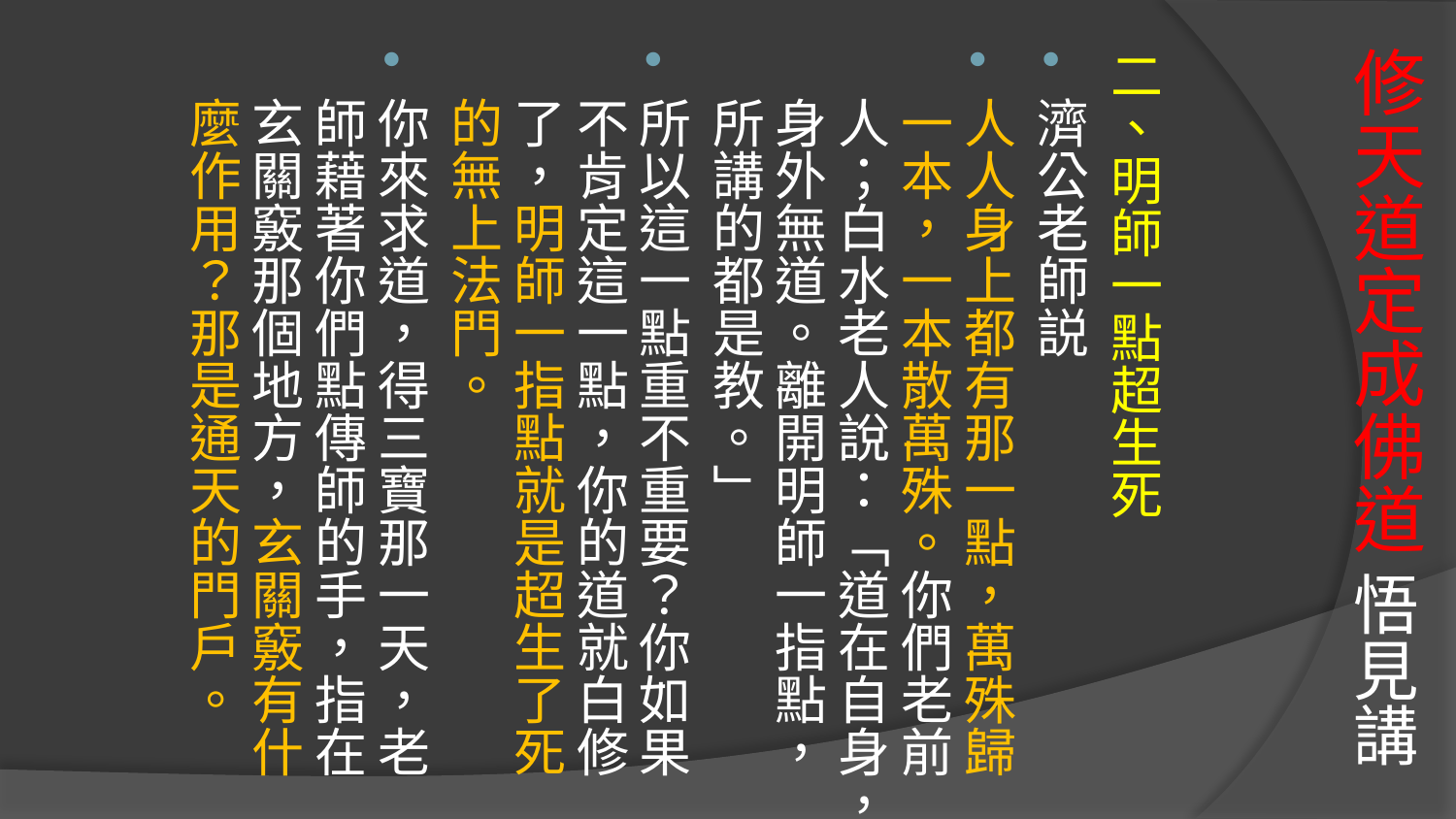

# 修天道定成佛道 悟見講
二、明師一點超生死
濟公老師説
人人身上都有那一點，萬殊歸一本，一本散萬殊。你們老前人；白水老人說：「道在自身，身外無道。離開明師一指點，所講的都是教。」
所以這一點重不重要？你如果不肯定這一點，你的道就白修了，明師一指點就是超生了死的無上法門。
你來求道，得三寶那一天，老師藉著你們點傳師的手，指在玄關竅那個地方，玄關竅有什麼作用？那是通天的門戶。